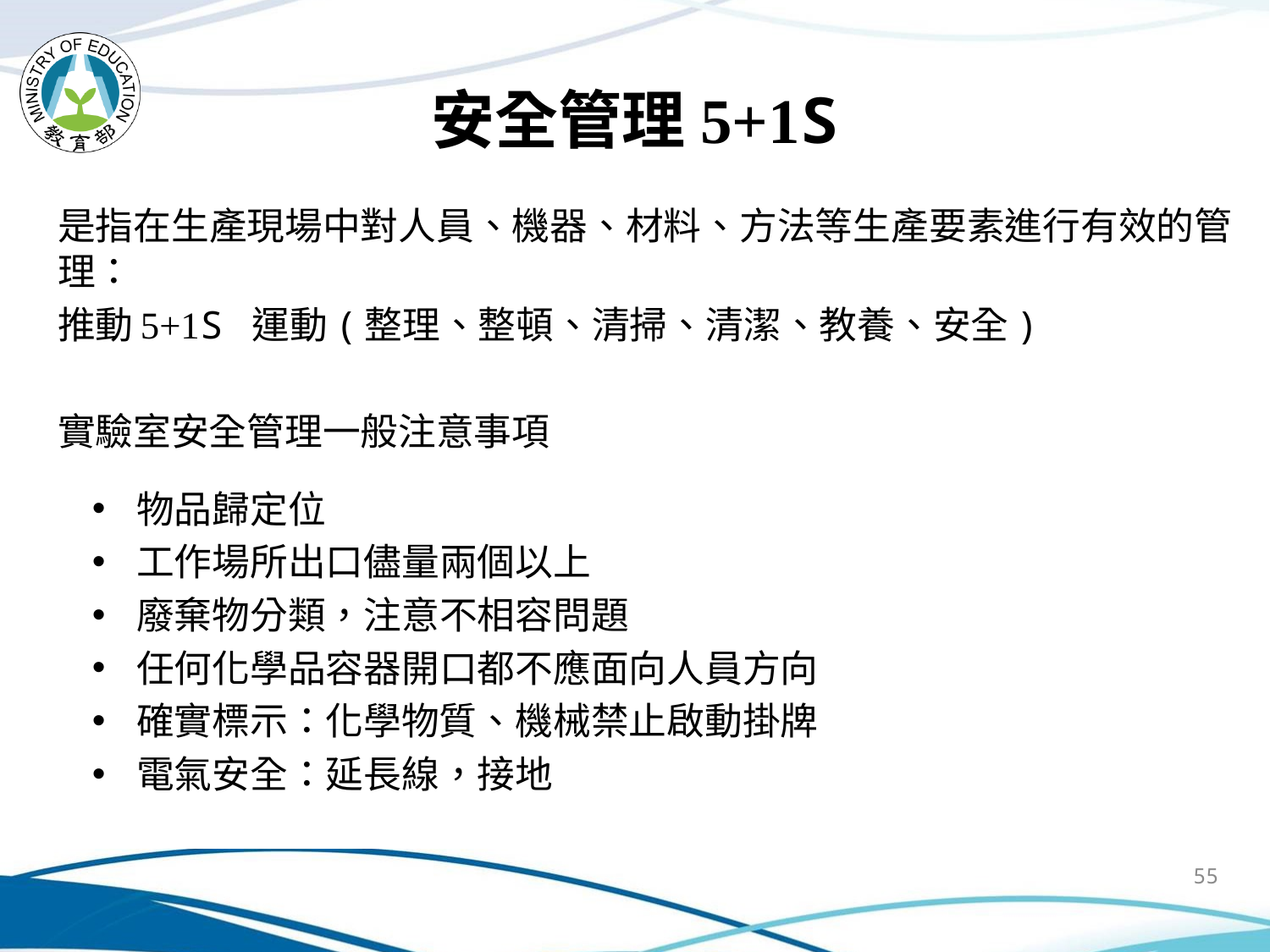

# 安全管理5+1S
是指在生產現場中對人員、機器、材料、方法等生產要素進行有效的管理：
推動5+1S 運動(整理、整頓、清掃、清潔、教養、安全)

實驗室安全管理一般注意事項
物品歸定位
工作場所出口儘量兩個以上
廢棄物分類，注意不相容問題
任何化學品容器開口都不應面向人員方向
確實標示：化學物質、機械禁止啟動掛牌
電氣安全：延長線，接地
55